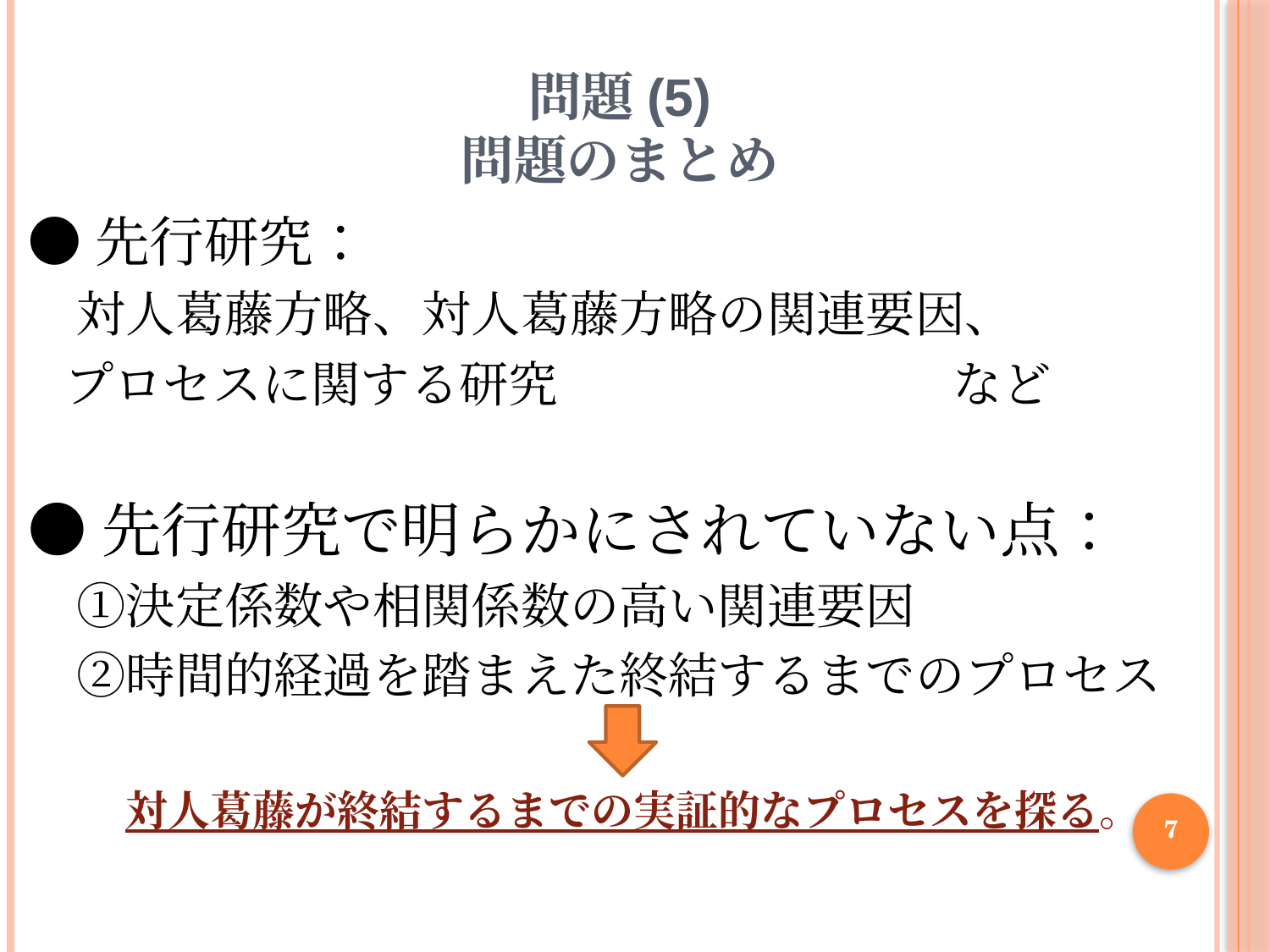

# 問題(5) 問題のまとめ
●先行研究：
　対人葛藤方略、対人葛藤方略の関連要因、
  プロセスに関する研究　　　　　　　　など

●先行研究で明らかにされていない点：
　①決定係数や相関係数の高い関連要因
　②時間的経過を踏まえた終結するまでのプロセス

対人葛藤が終結するまでの実証的なプロセスを探る。

7